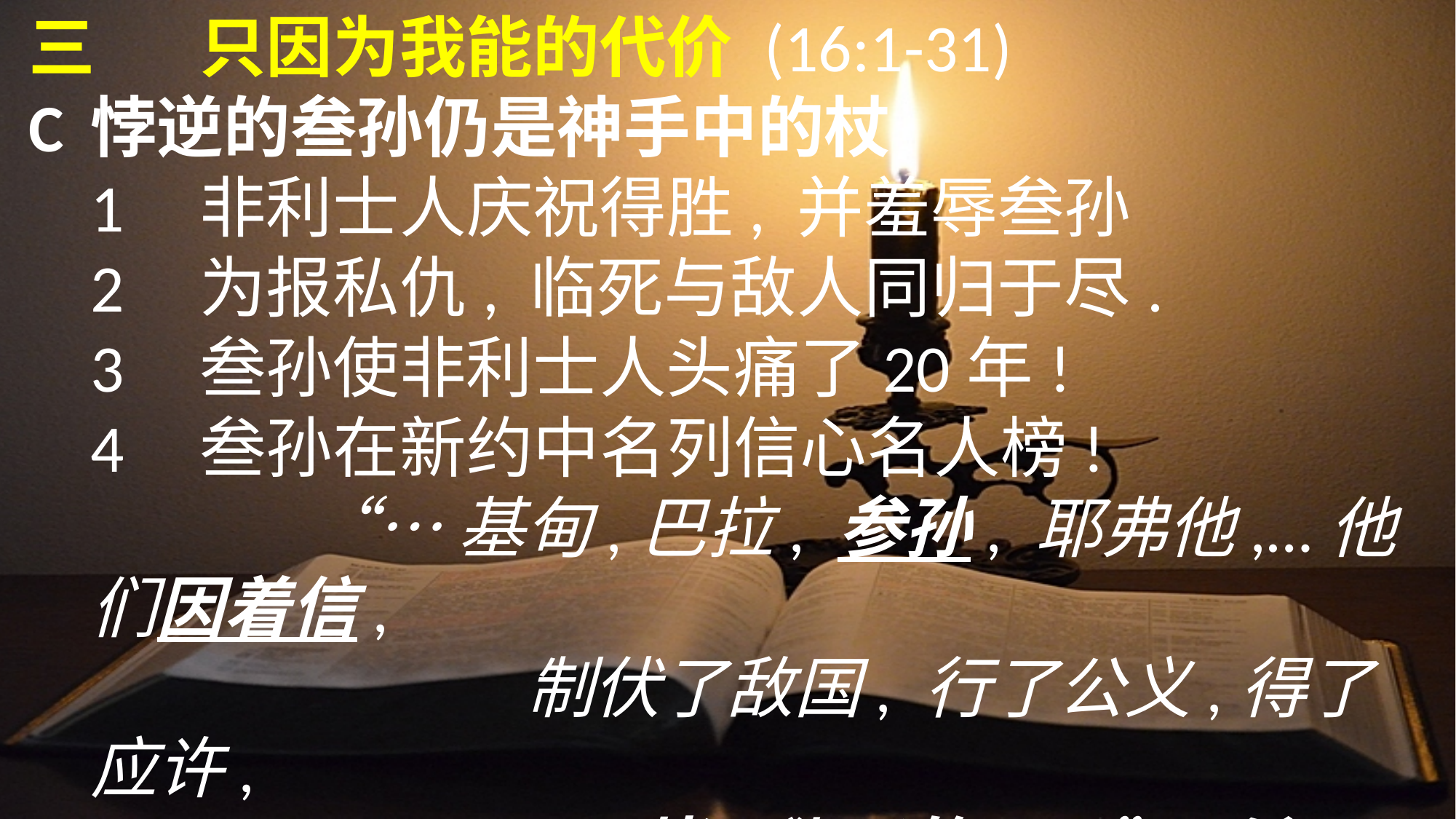

三	只因为我能的代价 (16:1-31)
C	悖逆的叁孙仍是神手中的杖
	1	非利士人庆祝得胜, 并羞辱叁孙
	2	为报私仇, 临死与敌人同归于尽.
	3	叁孙使非利士人头痛了20年!
	4	叁孙在新约中名列信心名人榜!
			“…基甸,巴拉, 参孙, 耶弗他,…他们因着信,
					制伏了敌国, 行了公义,得了应许,
						堵了狮子的口…” (希11:32-33)